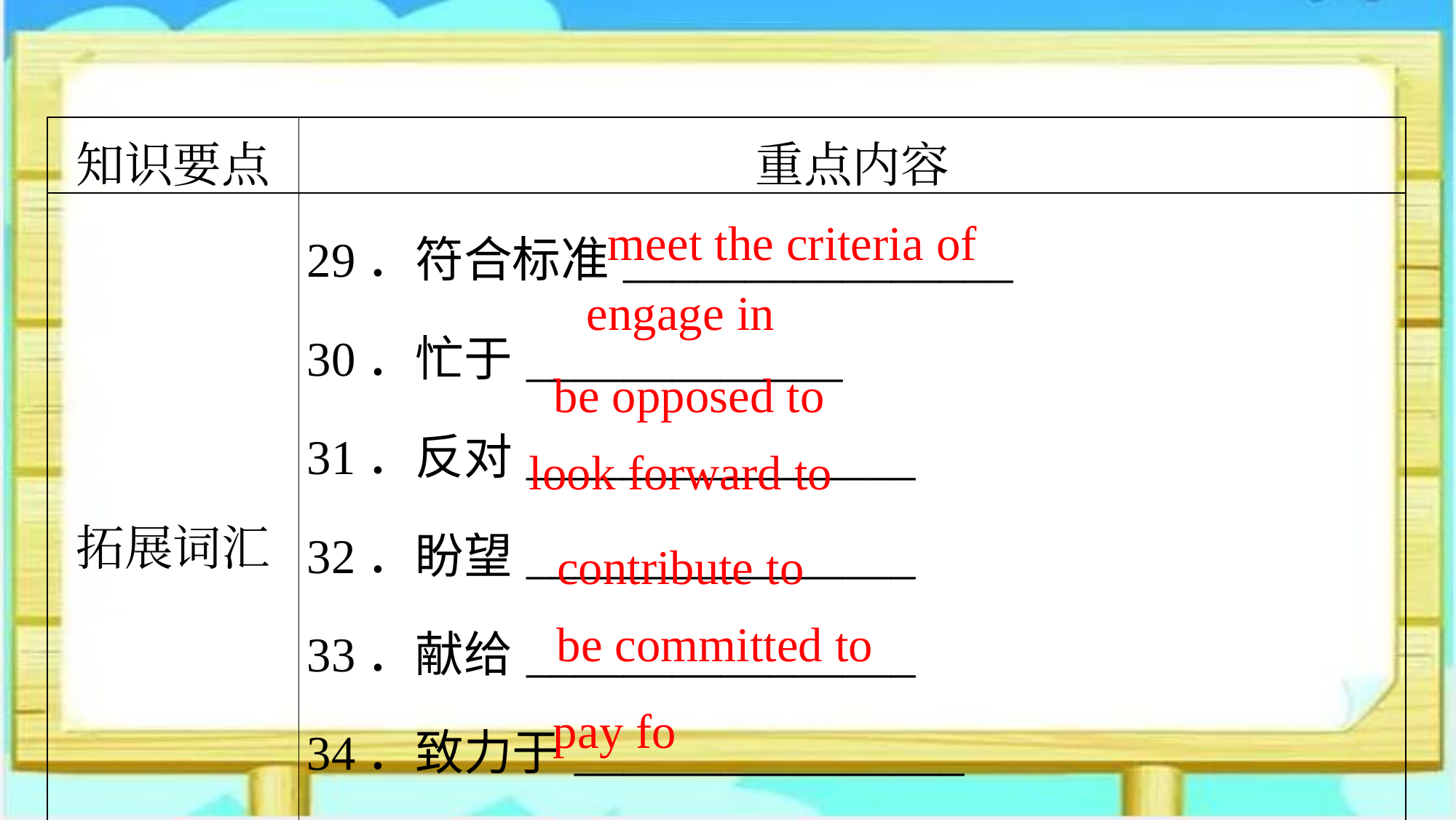

| 知识要点 | 重点内容 |
| --- | --- |
| 拓展词汇 | 29．符合标准\_\_\_\_\_\_\_\_\_\_\_\_\_\_\_\_ 30．忙于\_\_\_\_\_\_\_\_\_\_\_\_\_ 31．反对\_\_\_\_\_\_\_\_\_\_\_\_\_\_\_\_ 32．盼望\_\_\_\_\_\_\_\_\_\_\_\_\_\_\_\_ 33．献给\_\_\_\_\_\_\_\_\_\_\_\_\_\_\_\_ 34．致力于\_\_\_\_\_\_\_\_\_\_\_\_\_\_\_\_ 35．支付\_\_\_\_\_\_\_\_\_\_\_ |
meet the criteria of
engage in
be opposed to
look forward to
contribute to
be committed to
pay fo